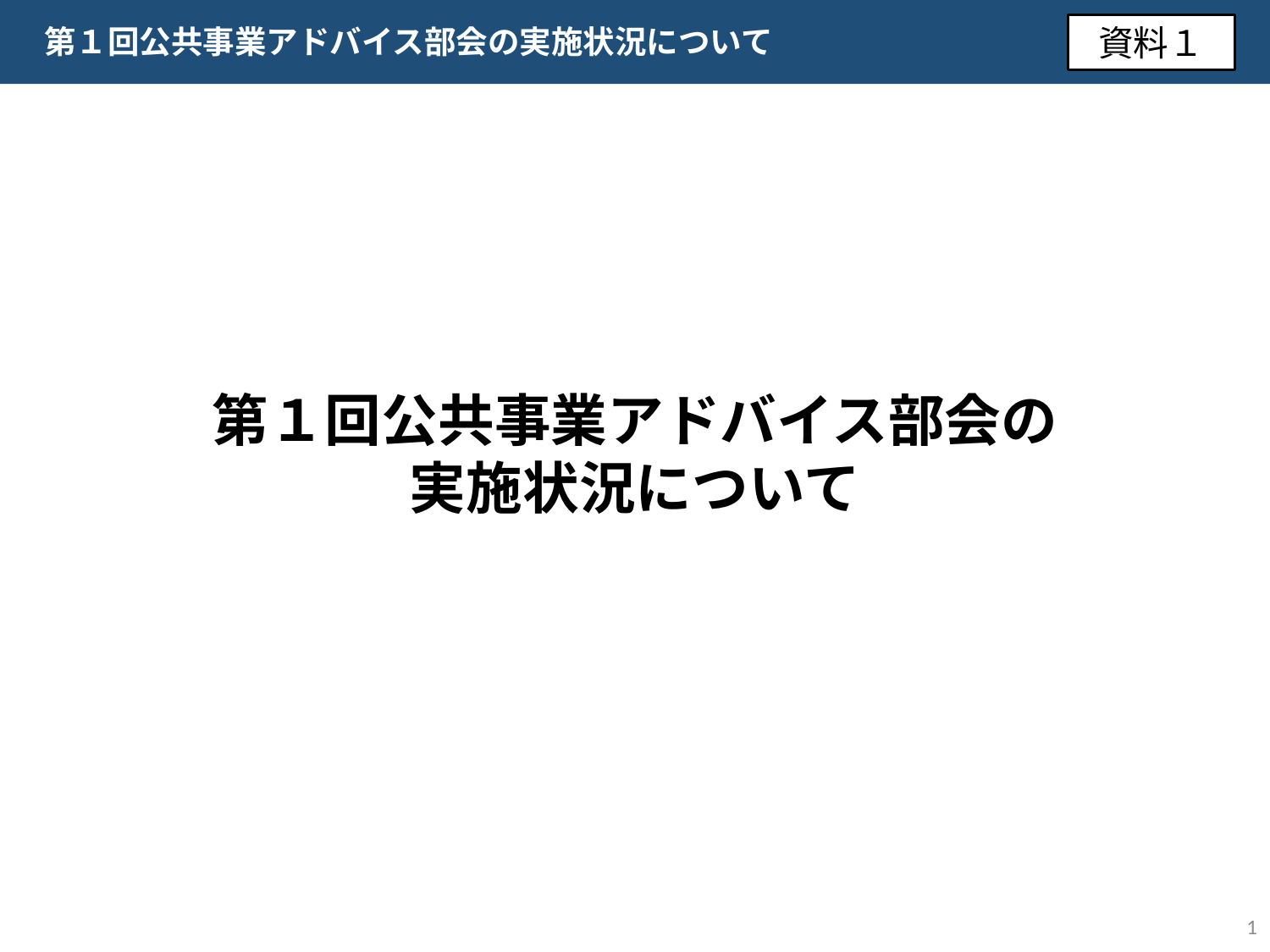

第１回公共事業アドバイス部会の実施状況について
資料１
第１回公共事業アドバイス部会の
実施状況について

1